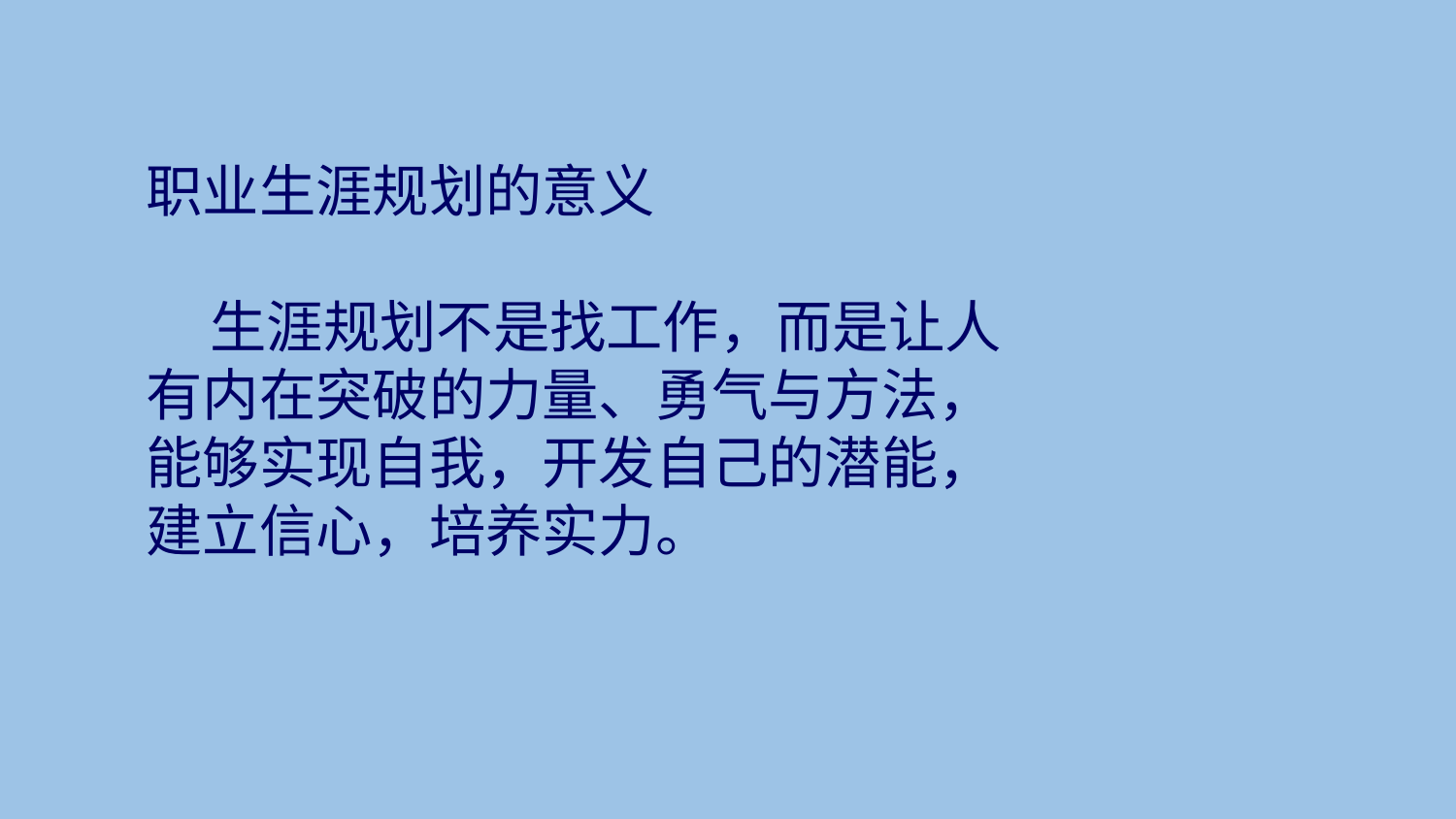

职业生涯规划的意义

    生涯规划不是找工作，而是让人有内在突破的力量、勇气与方法，能够实现自我，开发自己的潜能，建立信心，培养实力。